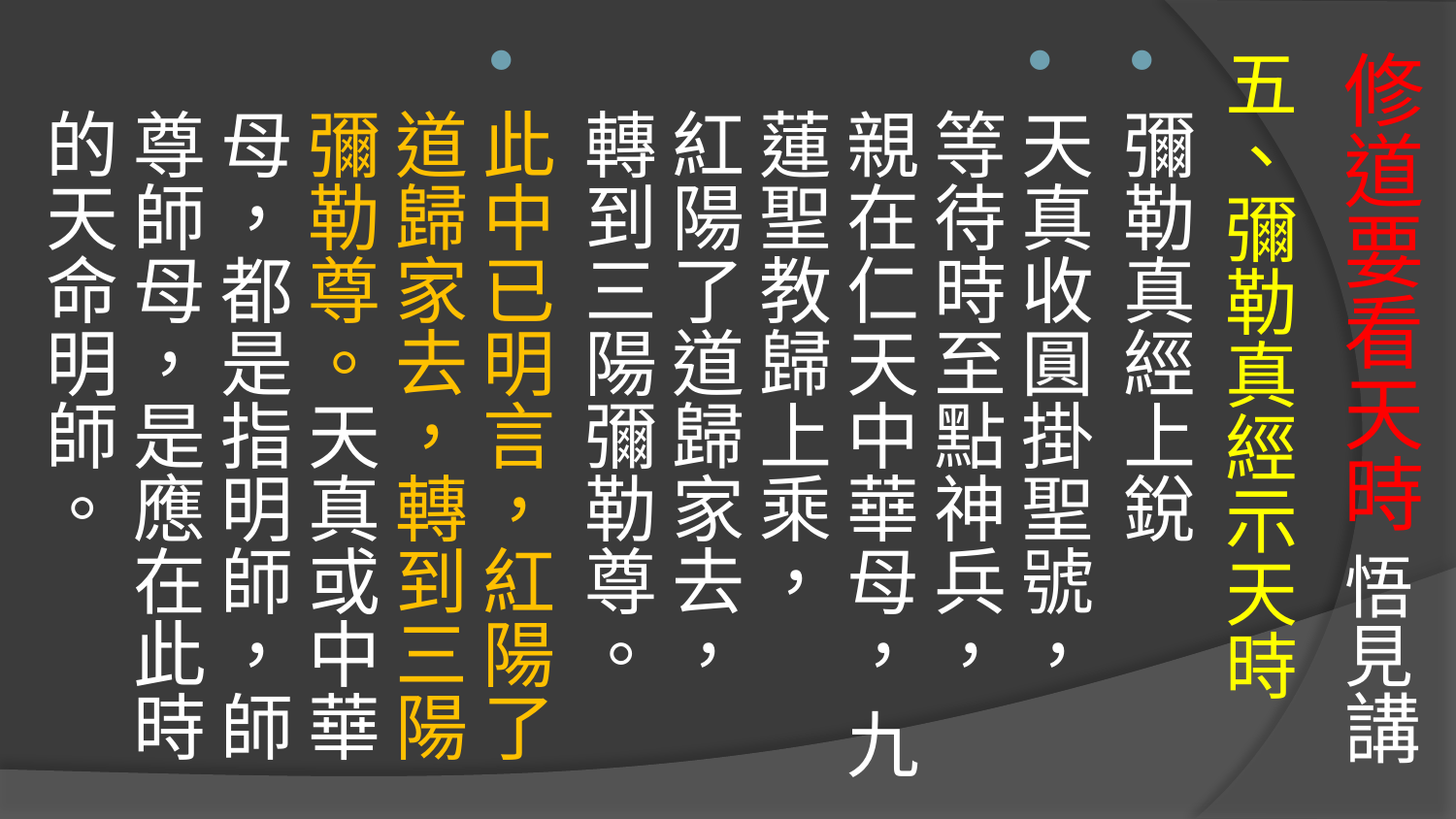

# 修道要看天時 悟見講
五、彌勒真經示天時
彌勒真經上銳
天真收圓掛聖號，   等待時至點神兵，
親在仁天中華母， 九蓮聖教歸上乘，
紅陽了道歸家去，   轉到三陽彌勒尊。
此中已明言，紅陽了道歸家去，轉到三陽彌勒尊。天真或中華母，都是指明師，師尊師母，是應在此時的天命明師。